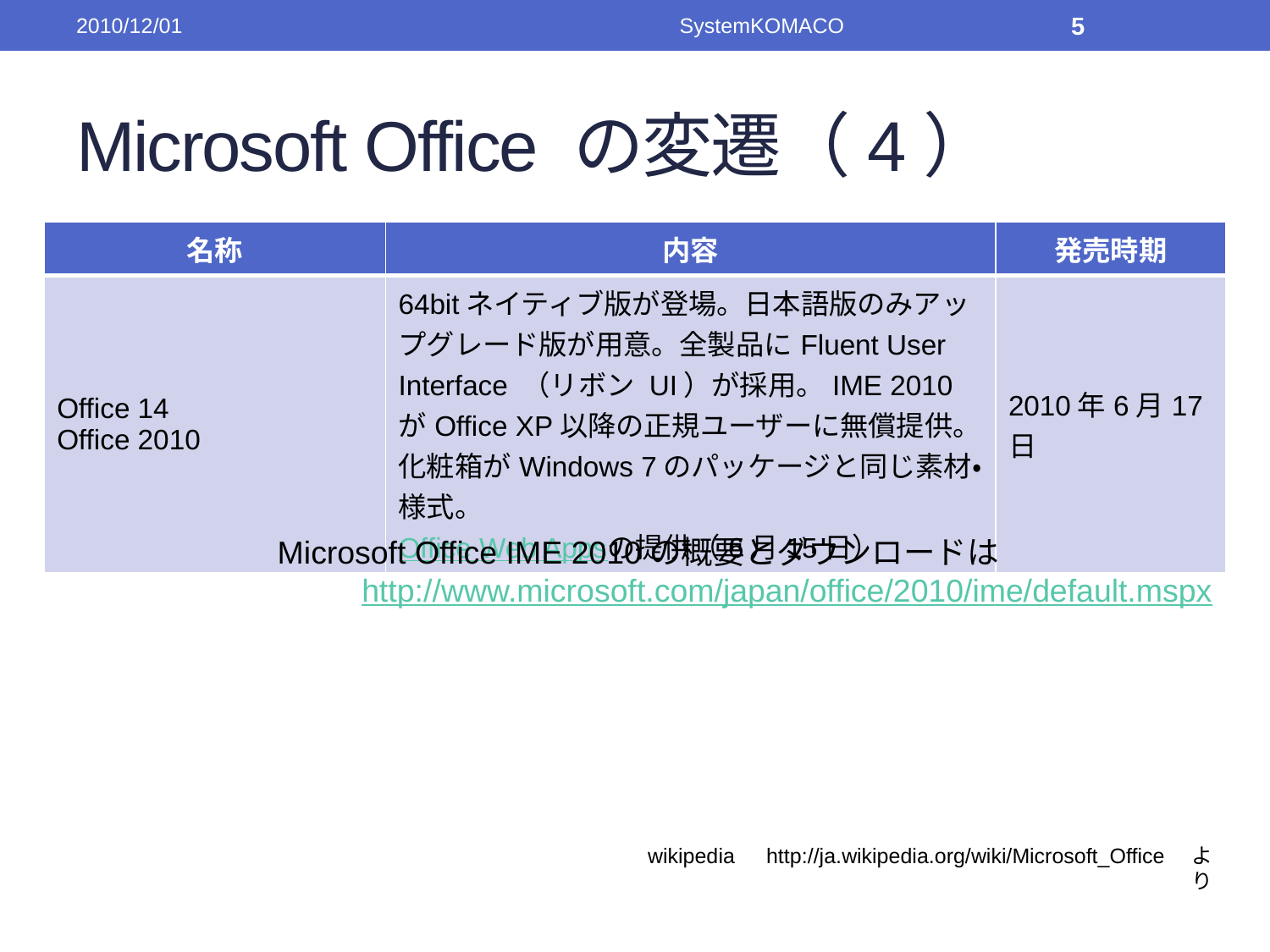

2010/12/01
SystemKOMACO
5
# Microsoft Office の変遷（4）
| 名称 | 内容 | 発売時期 |
| --- | --- | --- |
| Office 14 Office 2010 | 64bitネイティブ版が登場。日本語版のみアップグレード版が用意。全製品にFluent User Interface （リボン UI）が採用。IME 2010がOffice XP以降の正規ユーザーに無償提供。化粧箱がWindows 7のパッケージと同じ素材・様式。 Office Web Appsの提供（6月15日） | 2010年6月17日 |
Microsoft Office IME 2010の概要とダウンロードは
http://www.microsoft.com/japan/office/2010/ime/default.mspx
wikipedia　http://ja.wikipedia.org/wiki/Microsoft_Office　より